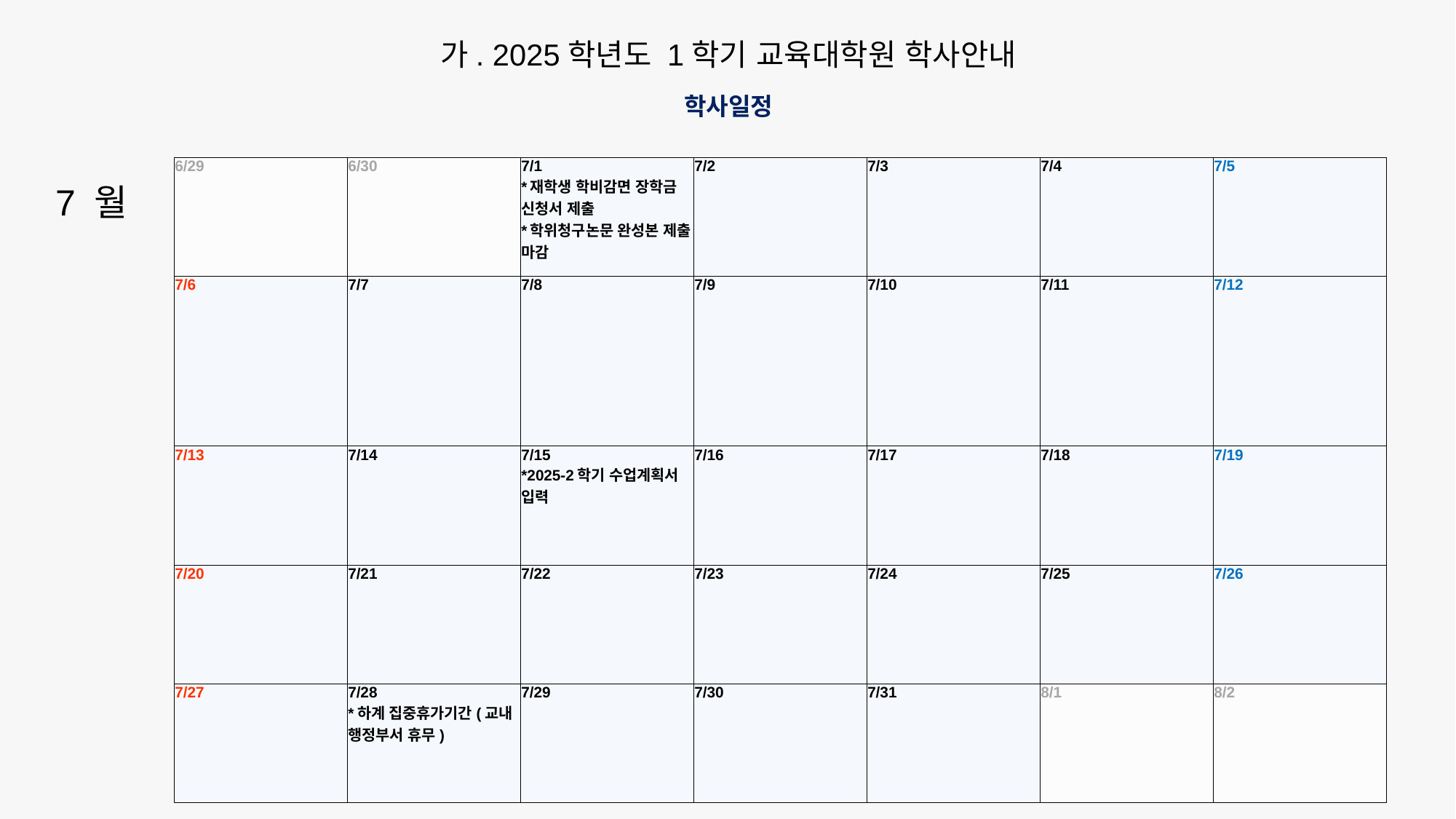

가. 2025학년도 1학기 교육대학원 학사안내
학사일정
| 6/29 | 6/30 | 7/1 \*재학생 학비감면 장학금 신청서 제출 \*학위청구논문 완성본 제출 마감 | 7/2 | 7/3 | 7/4 | 7/5 |
| --- | --- | --- | --- | --- | --- | --- |
| 7/6 | 7/7 | 7/8 | 7/9 | 7/10 | 7/11 | 7/12 |
| 7/13 | 7/14 | 7/15 \*2025-2학기 수업계획서 입력 | 7/16 | 7/17 | 7/18 | 7/19 |
| 7/20 | 7/21 | 7/22 | 7/23 | 7/24 | 7/25 | 7/26 |
| 7/27 | 7/28 \*하계 집중휴가기간(교내 행정부서 휴무) | 7/29 | 7/30 | 7/31 | 8/1 | 8/2 |
7 월
8